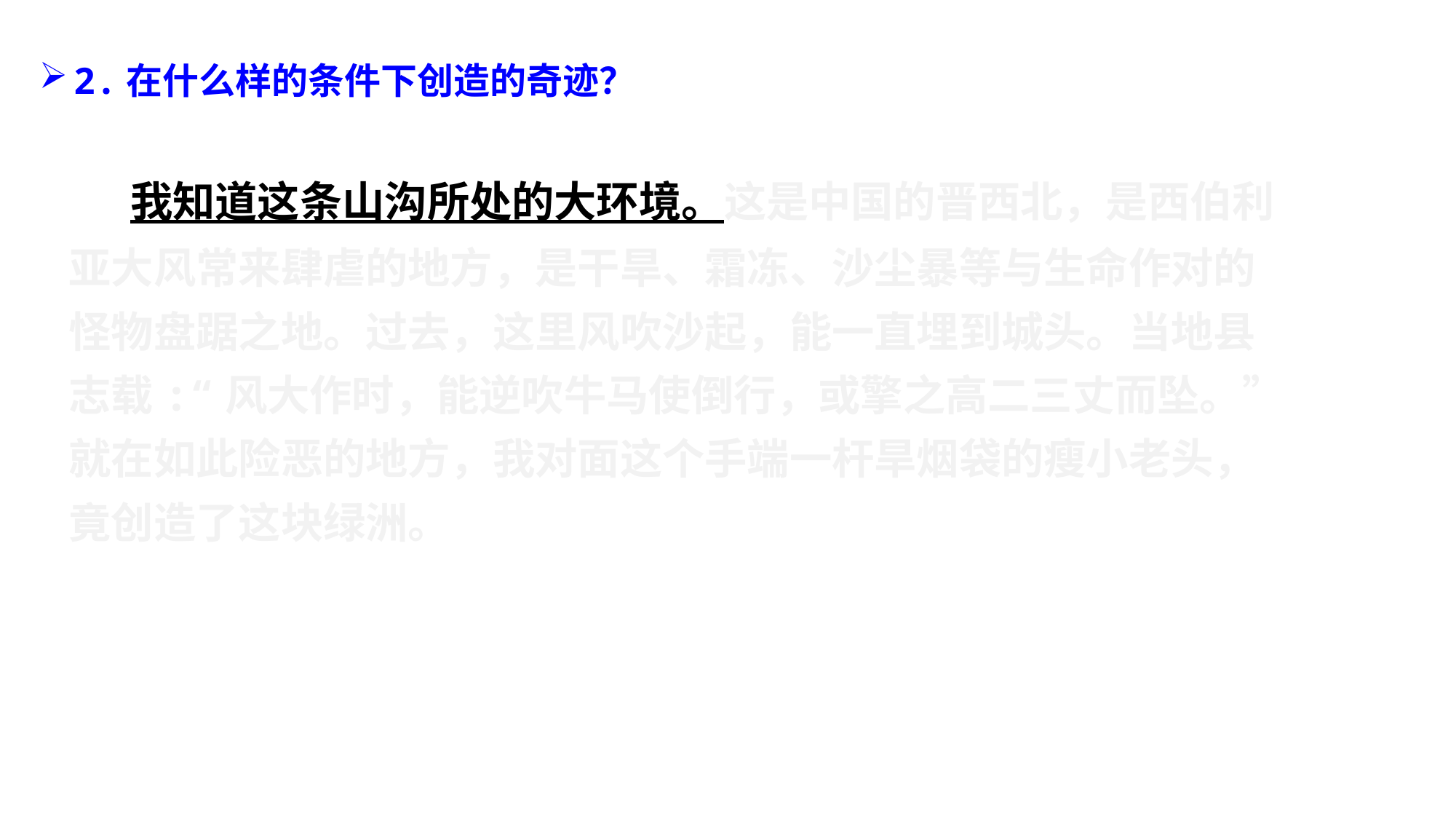

2.在什么样的条件下创造的奇迹？
     我知道这条山沟所处的大环境。这是中国的晋西北，是西伯利亚大风常来肆虐的地方，是干旱、霜冻、沙尘暴等与生命作对的怪物盘踞之地。过去，这里风吹沙起，能一直埋到城头。当地县志载:“风大作时，能逆吹牛马使倒行，或擎之高二三丈而坠。”就在如此险恶的地方，我对面这个手端一杆旱烟袋的瘦小老头，竟创造了这块绿洲。